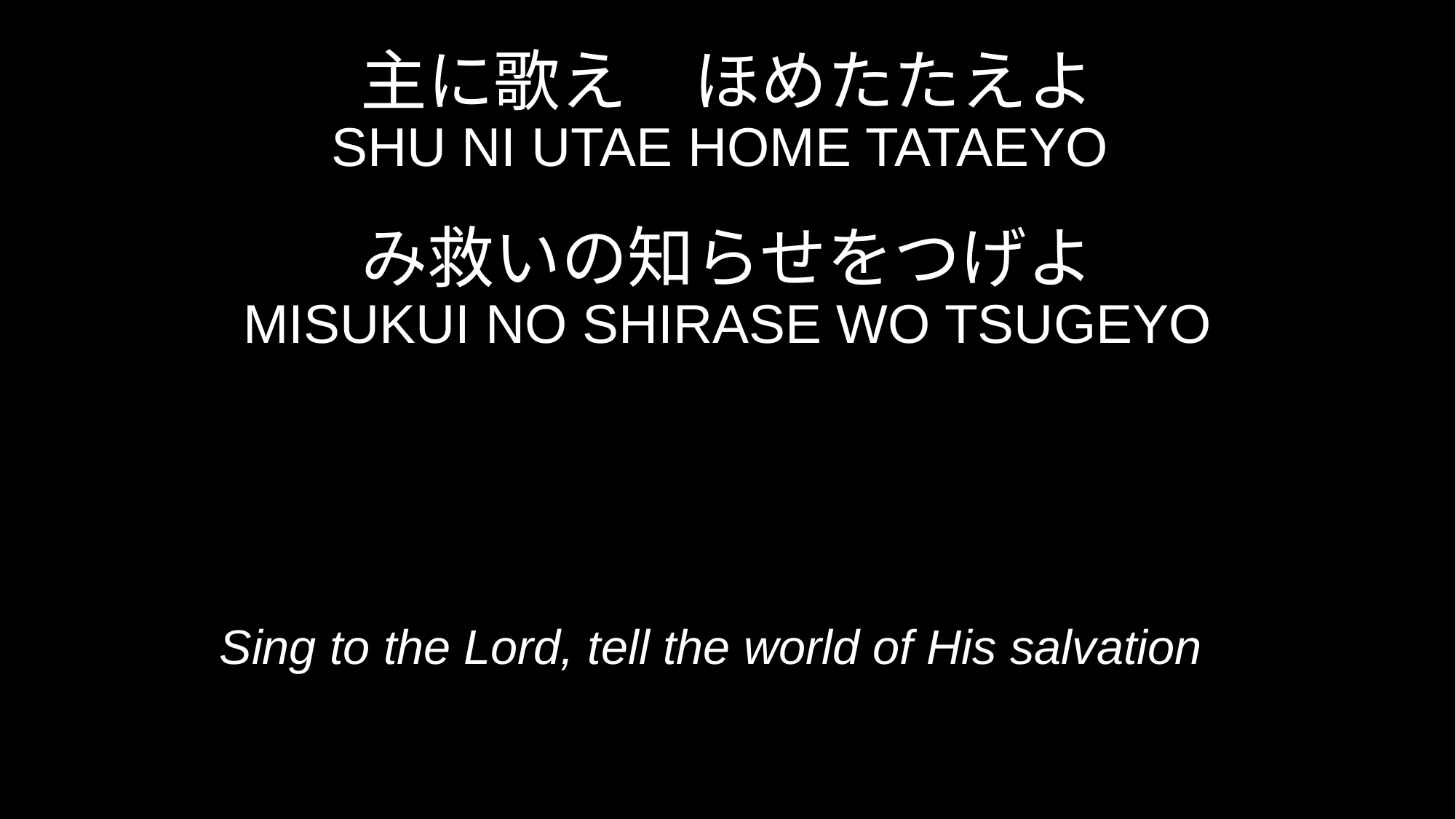

# 主に歌え　ほめたたえよ SHU NI UTAE HOME TATAEYO 　 み救いの知らせをつげよ MISUKUI NO SHIRASE WO TSUGEYO
Sing to the Lord, tell the world of His salvation